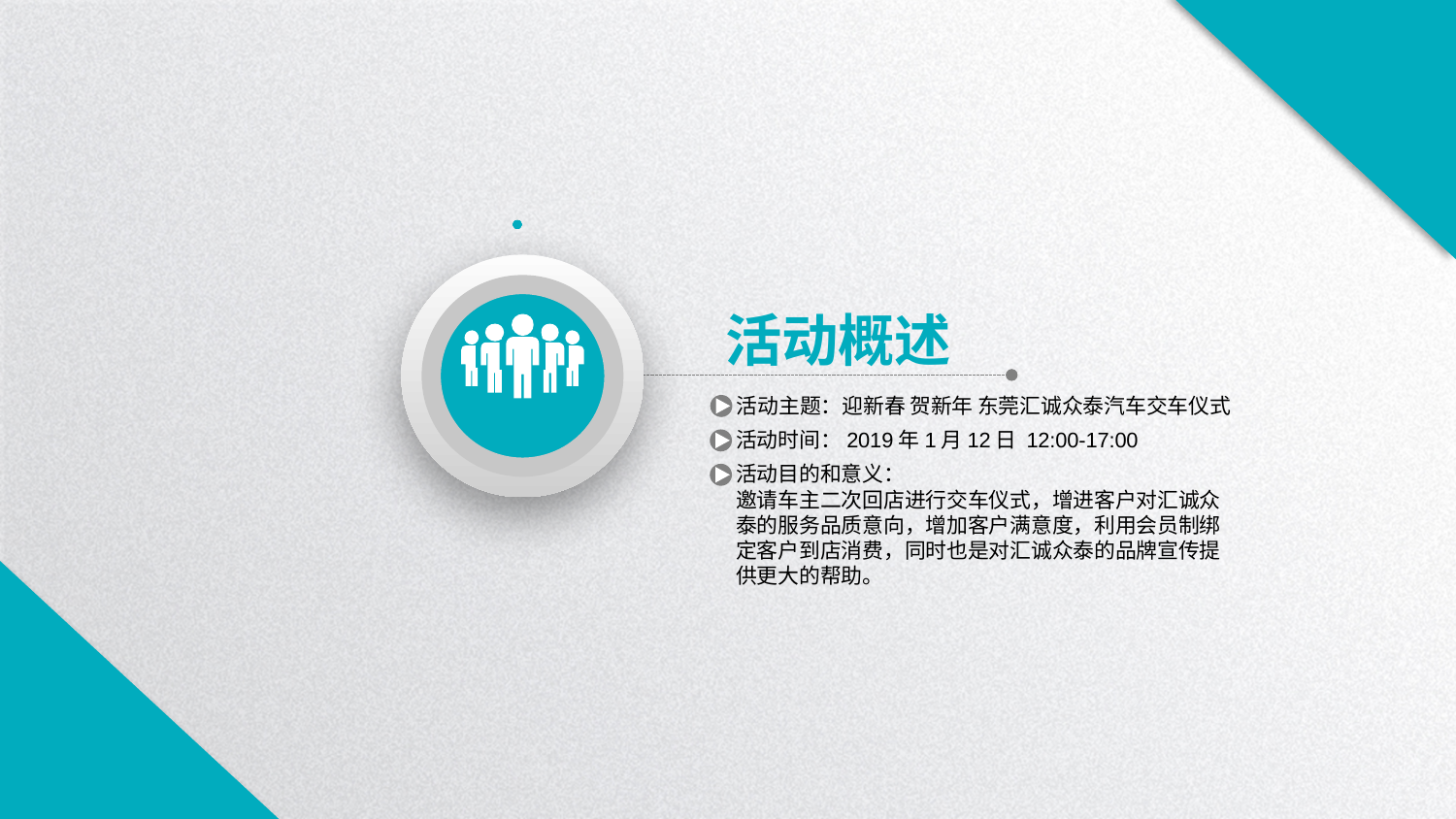

活动概述

活动主题：迎新春 贺新年 东莞汇诚众泰汽车交车仪式

活动时间：2019年1月12日 12:00-17:00

活动目的和意义：
邀请车主二次回店进行交车仪式，增进客户对汇诚众泰的服务品质意向，增加客户满意度，利用会员制绑定客户到店消费，同时也是对汇诚众泰的品牌宣传提供更大的帮助。